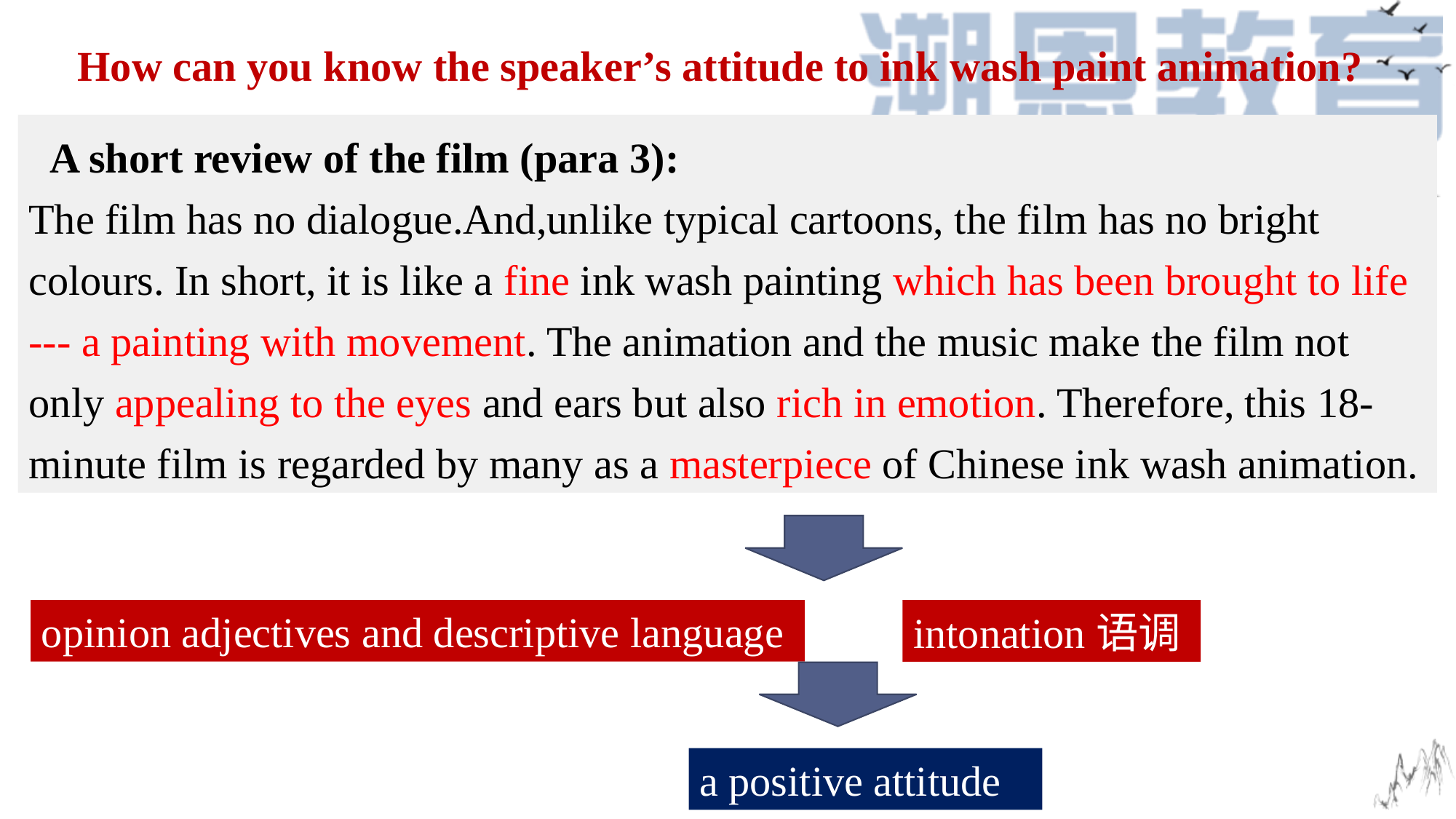

How can you know the speaker’s attitude to ink wash paint animation?
  A short review of the film (para 3):
The film has no dialogue.And,unlike typical cartoons, the film has no bright colours. In short, it is like a fine ink wash painting which has been brought to life --- a painting with movement. The animation and the music make the film not only appealing to the eyes and ears but also rich in emotion. Therefore, this 18-minute film is regarded by many as a masterpiece of Chinese ink wash animation.
  A short review of the film (para 3):
The film has no dialogue.And,unlike typical cartoons, the film has no bright colours. In short, it is like a fine ink wash painting which has been brought to life --- a painting with movement. The animation and the music make the film not only appealing to the eyes and ears but also rich in emotion. Therefore, this 18-minute film is regarded by many as a masterpiece of Chinese ink wash animation.

opinion adjectives and descriptive language
intonation语调

a positive attitude